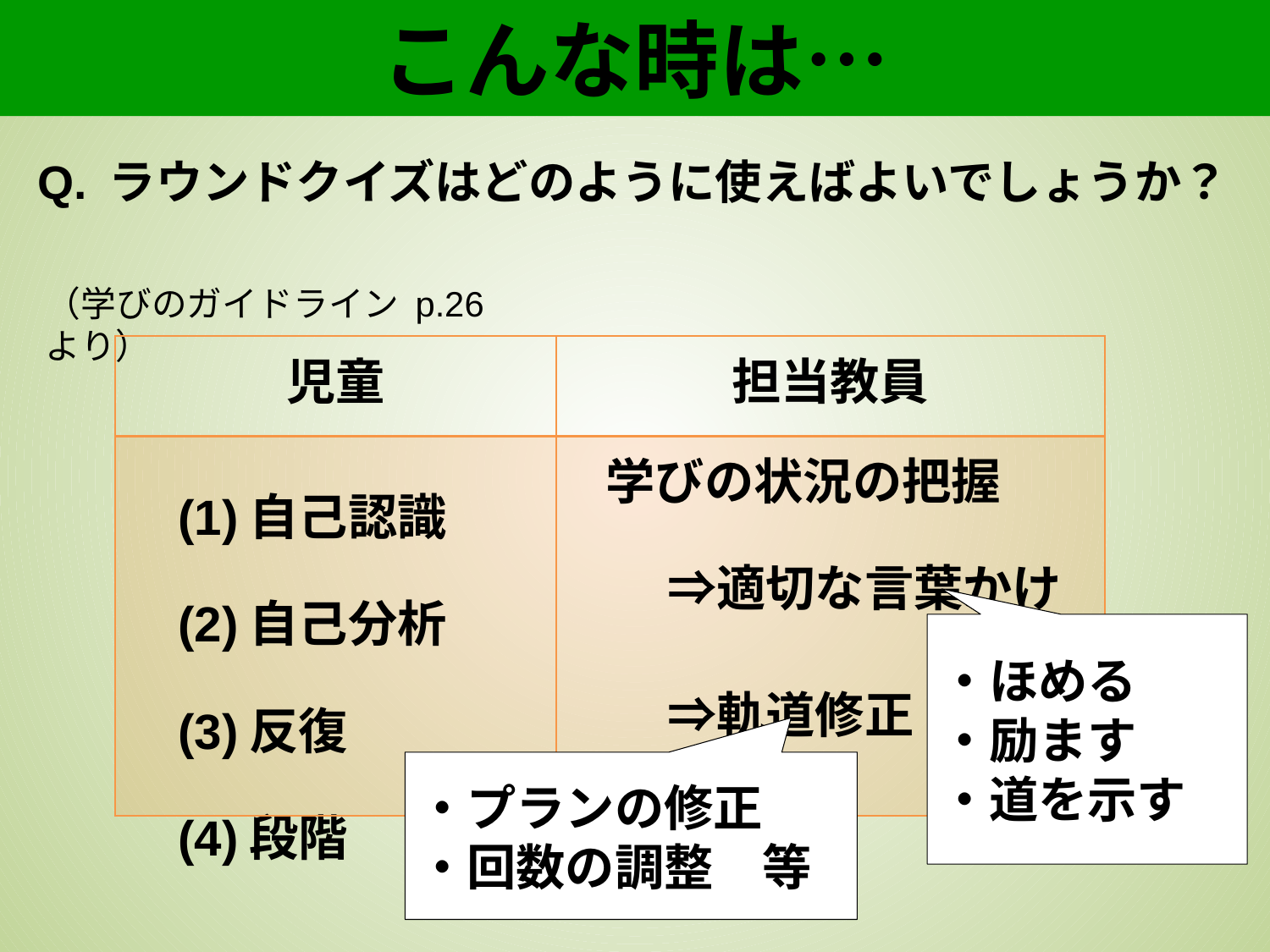

# こんな時は…
Q. ラウンドクイズはどのように使えばよいでしょうか？
（学びのガイドライン p.26より）
| 児童 | 担当教員 |
| --- | --- |
| (1)自己認識 (2)自己分析 (3)反復 (4)段階 | 学びの状況の把握 　　⇒適切な言葉かけ 　　⇒軌道修正 |
・ほめる
・励ます
・道を示す
・プランの修正
・回数の調整　等